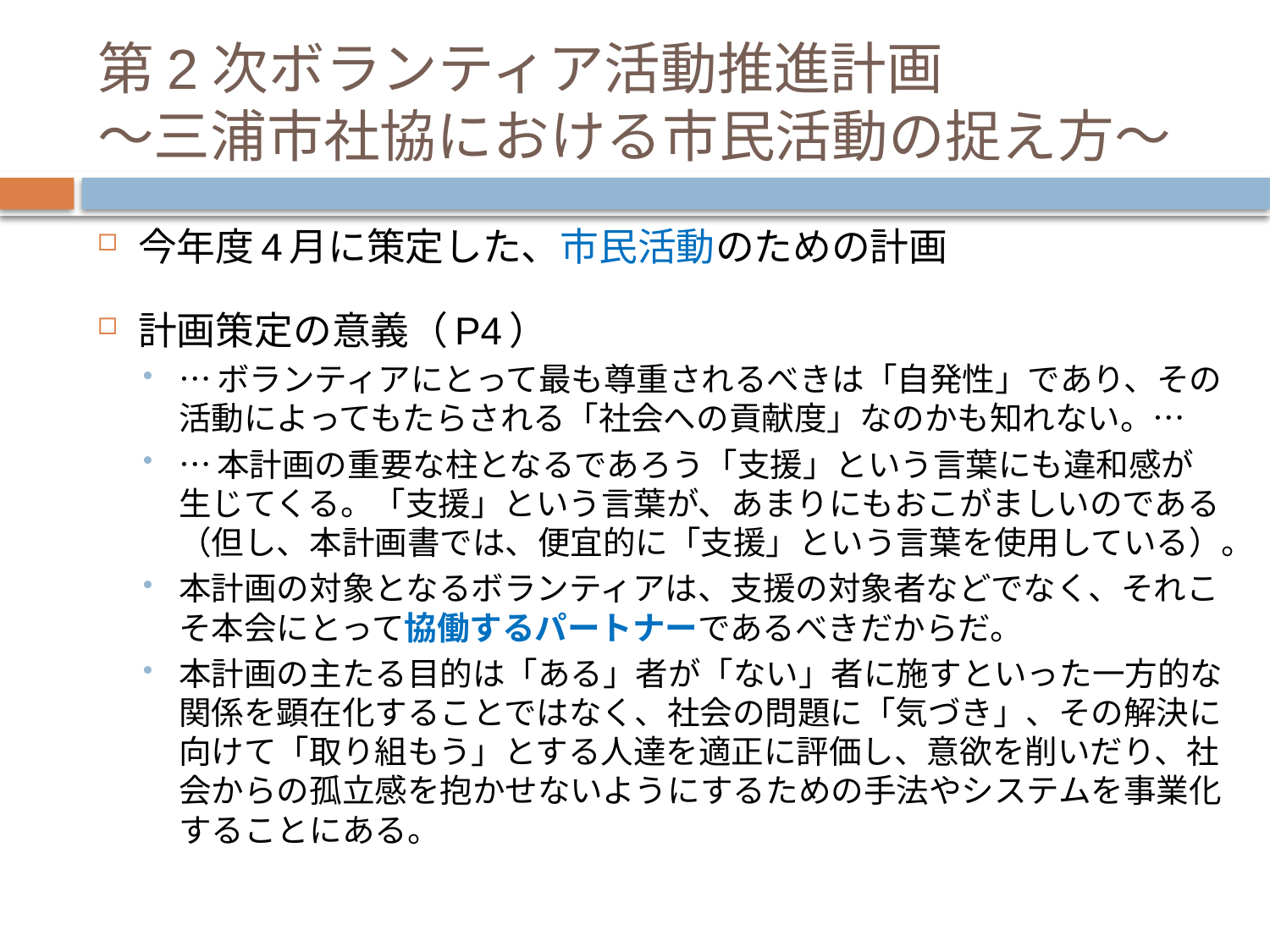

# 第2次ボランティア活動推進計画 ～三浦市社協における市民活動の捉え方～
今年度4月に策定した、市民活動のための計画

計画策定の意義（P4）
…ボランティアにとって最も尊重されるべきは「自発性」であり、その活動によってもたらされる「社会への貢献度」なのかも知れない。…
…本計画の重要な柱となるであろう「支援」という言葉にも違和感が生じてくる。「支援」という言葉が、あまりにもおこがましいのである（但し、本計画書では、便宜的に「支援」という言葉を使用している）。
本計画の対象となるボランティアは、支援の対象者などでなく、それこそ本会にとって協働するパートナーであるべきだからだ。
本計画の主たる目的は「ある」者が「ない」者に施すといった一方的な関係を顕在化することではなく、社会の問題に「気づき」、その解決に向けて「取り組もう」とする人達を適正に評価し、意欲を削いだり、社会からの孤立感を抱かせないようにするための手法やシステムを事業化することにある。